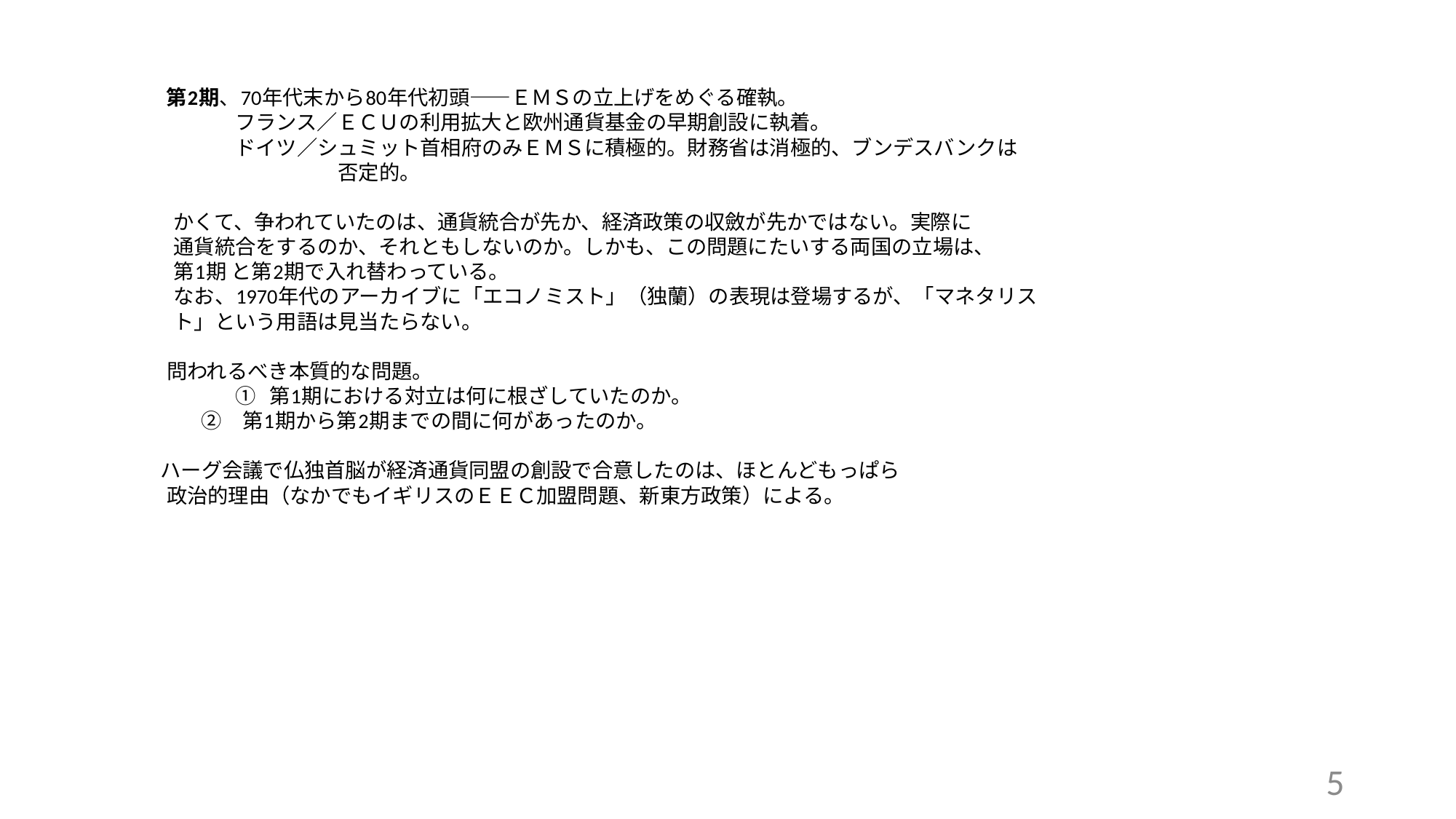

第2期、70年代末から80年代初頭――ＥＭＳの立上げをめぐる確執。
　　　　　フランス／ＥＣＵの利用拡大と欧州通貨基金の早期創設に執着。
　　　　　ドイツ／シュミット首相府のみＥＭＳに積極的。財務省は消極的、ブンデスバンクは
　　　　　　　　　　否定的。

　　かくて、争われていたのは、通貨統合が先か、経済政策の収斂が先かではない。実際に
　　通貨統合をするのか、それともしないのか。しかも、この問題にたいする両国の立場は、
　　第1期 と第2期で入れ替わっている。
　　なお、1970年代のアーカイブに「エコノミスト」（独蘭）の表現は登場するが、「マネタリス
　　ト」という用語は見当たらない。

　   問われるべき本質的な問題。
　　　　　①   第1期における対立は何に根ざしていたのか。
               ②　第1期から第2期までの間に何があったのか。

      ハーグ会議で仏独首脳が経済通貨同盟の創設で合意したのは、ほとんどもっぱら
　   政治的理由（なかでもイギリスのＥＥＣ加盟問題、新東方政策）による。

5